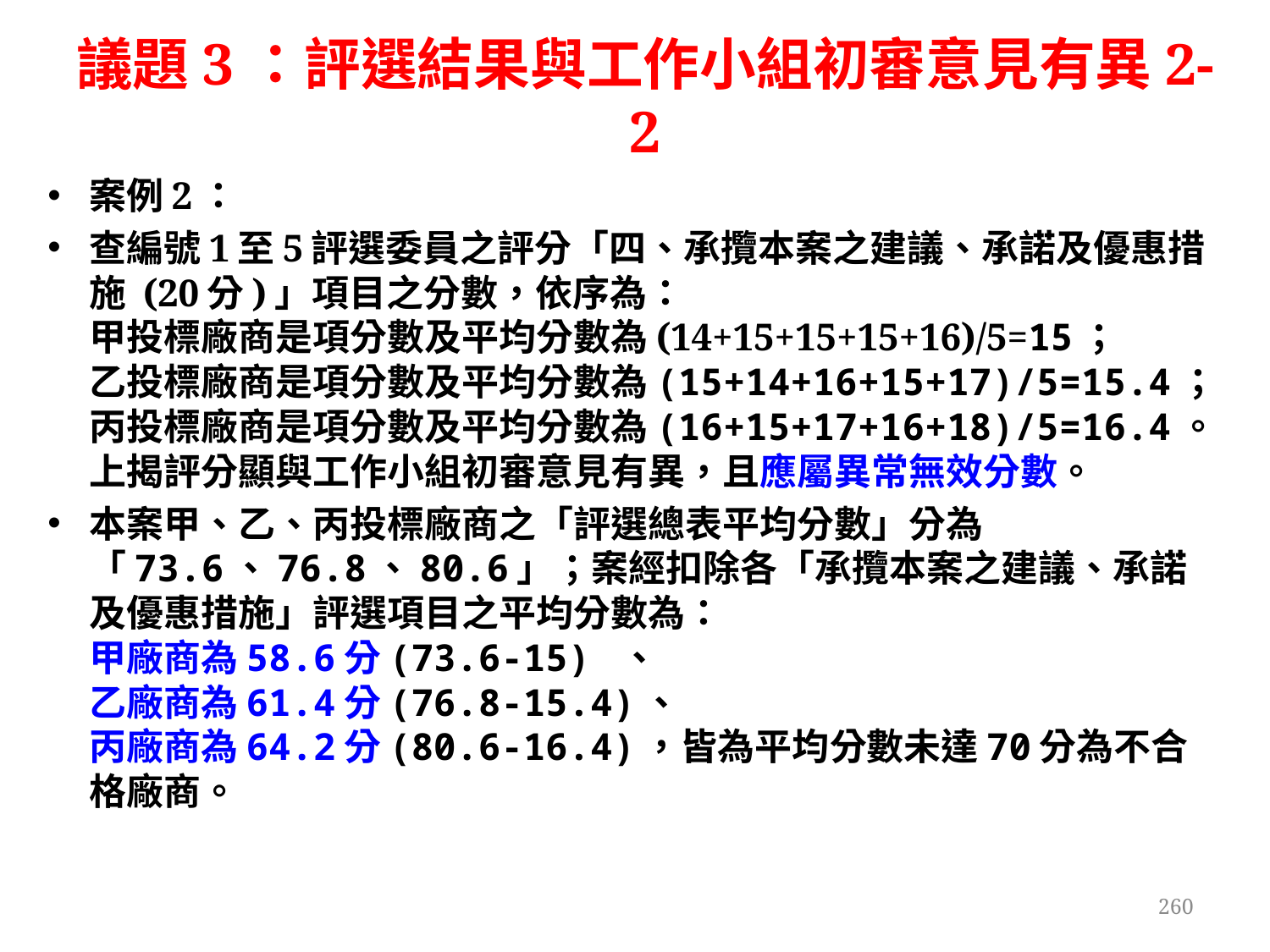

# 議題3：評選結果與工作小組初審意見有異2-2
案例2：
查編號1至5評選委員之評分「四、承攬本案之建議、承諾及優惠措施 (20分)」項目之分數，依序為：
甲投標廠商是項分數及平均分數為(14+15+15+15+16)/5=15；
乙投標廠商是項分數及平均分數為(15+14+16+15+17)/5=15.4；
丙投標廠商是項分數及平均分數為(16+15+17+16+18)/5=16.4。
上揭評分顯與工作小組初審意見有異，且應屬異常無效分數。
本案甲、乙、丙投標廠商之「評選總表平均分數」分為「73.6、76.8、80.6」；案經扣除各「承攬本案之建議、承諾及優惠措施」評選項目之平均分數為：
甲廠商為58.6分(73.6-15) 、
乙廠商為61.4分(76.8-15.4)、
丙廠商為64.2分(80.6-16.4)，皆為平均分數未達70分為不合格廠商。

260